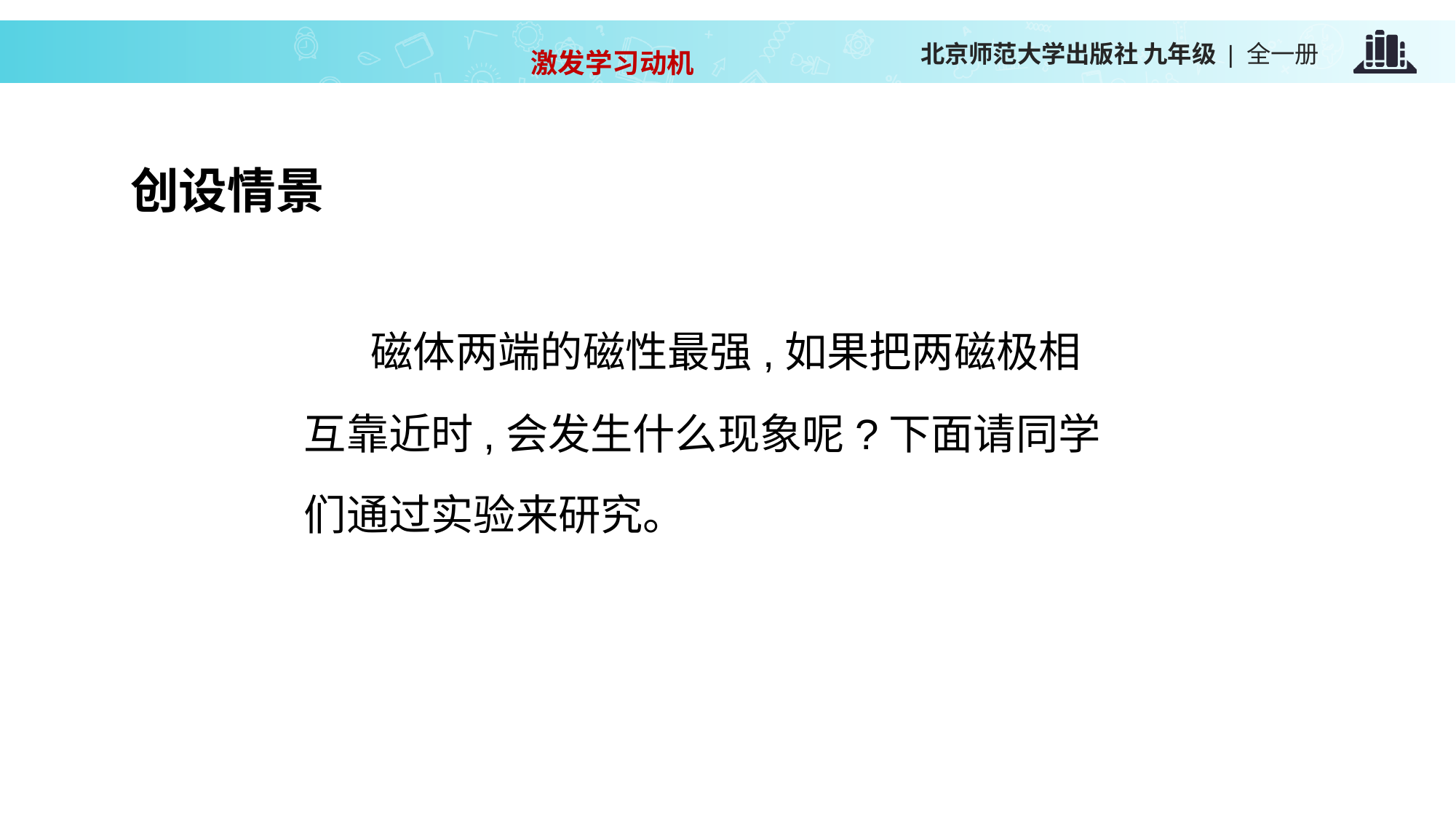

激发学习动机
创设情景
      磁体两端的磁性最强,如果把两磁极相互靠近时,会发生什么现象呢?下面请同学们通过实验来研究。